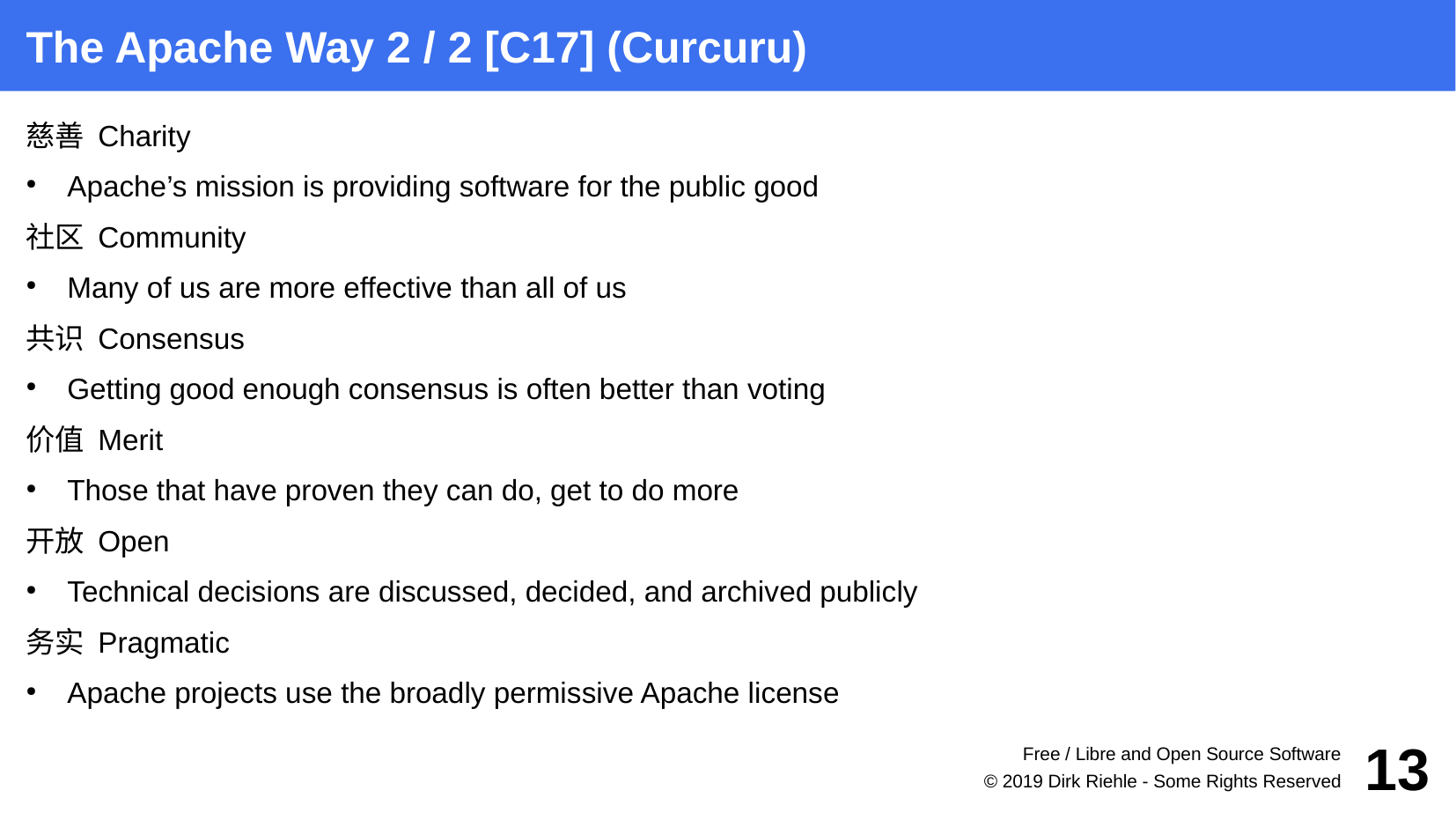

The Apache Way 2 / 2 [C17] (Curcuru)
慈善 Charity
Apache’s mission is providing software for the public good
社区 Community
Many of us are more effective than all of us
共识 Consensus
Getting good enough consensus is often better than voting
价值 Merit
Those that have proven they can do, get to do more
开放 Open
Technical decisions are discussed, decided, and archived publicly
务实 Pragmatic
Apache projects use the broadly permissive Apache license
Free / Libre and Open Source Software
13
© 2019 Dirk Riehle - Some Rights Reserved